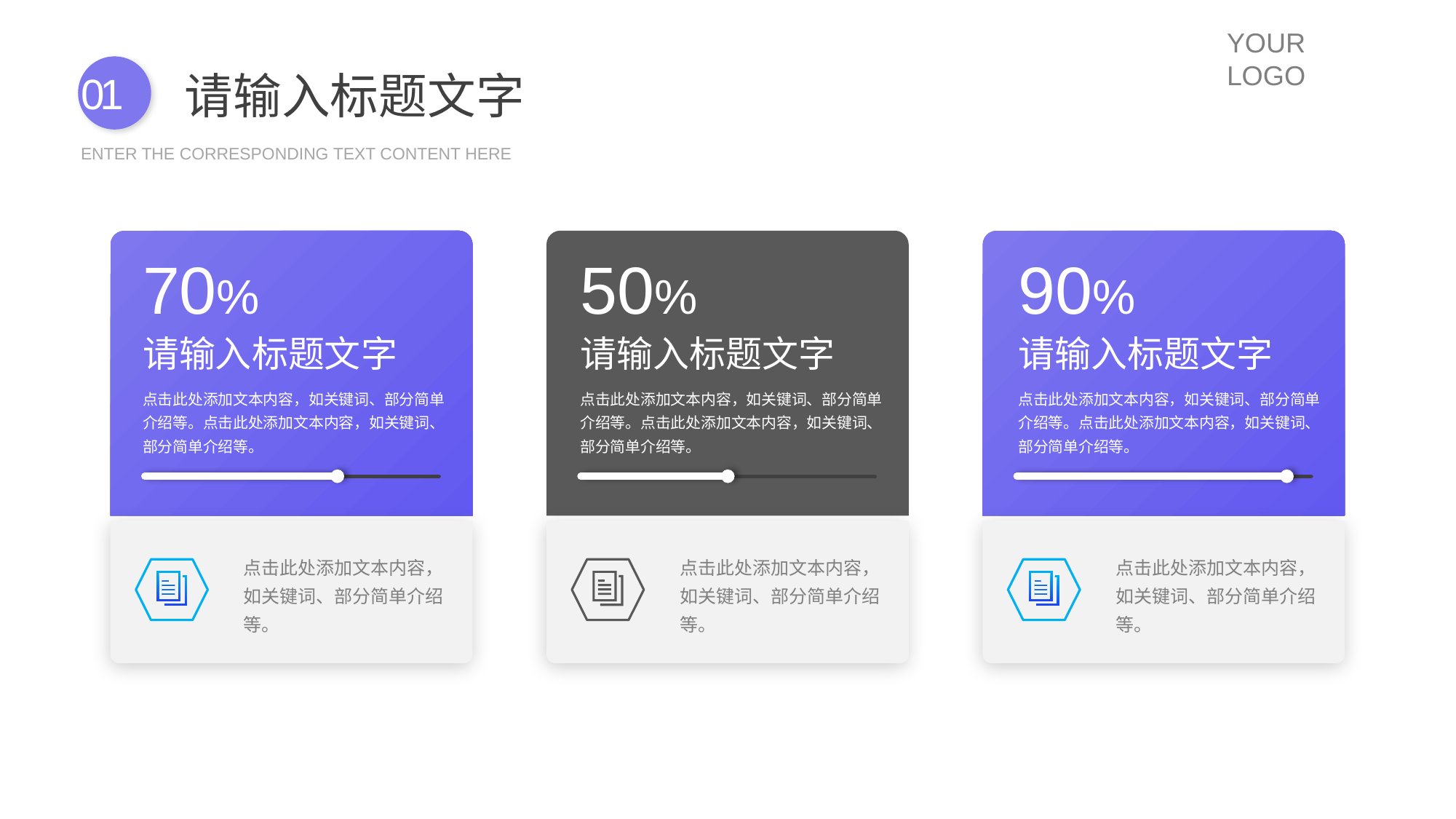

YOUR LOGO

请输入标题文字
01
ENTER THE CORRESPONDING TEXT CONTENT HERE

70%
请输入标题文字
点击此处添加文本内容，如关键词、部分简单介绍等。点击此处添加文本内容，如关键词、部分简单介绍等。

50%
请输入标题文字
点击此处添加文本内容，如关键词、部分简单介绍等。点击此处添加文本内容，如关键词、部分简单介绍等。

90%
请输入标题文字
点击此处添加文本内容，如关键词、部分简单介绍等。点击此处添加文本内容，如关键词、部分简单介绍等。

点击此处添加文本内容，如关键词、部分简单介绍等。

点击此处添加文本内容，如关键词、部分简单介绍等。

点击此处添加文本内容，如关键词、部分简单介绍等。